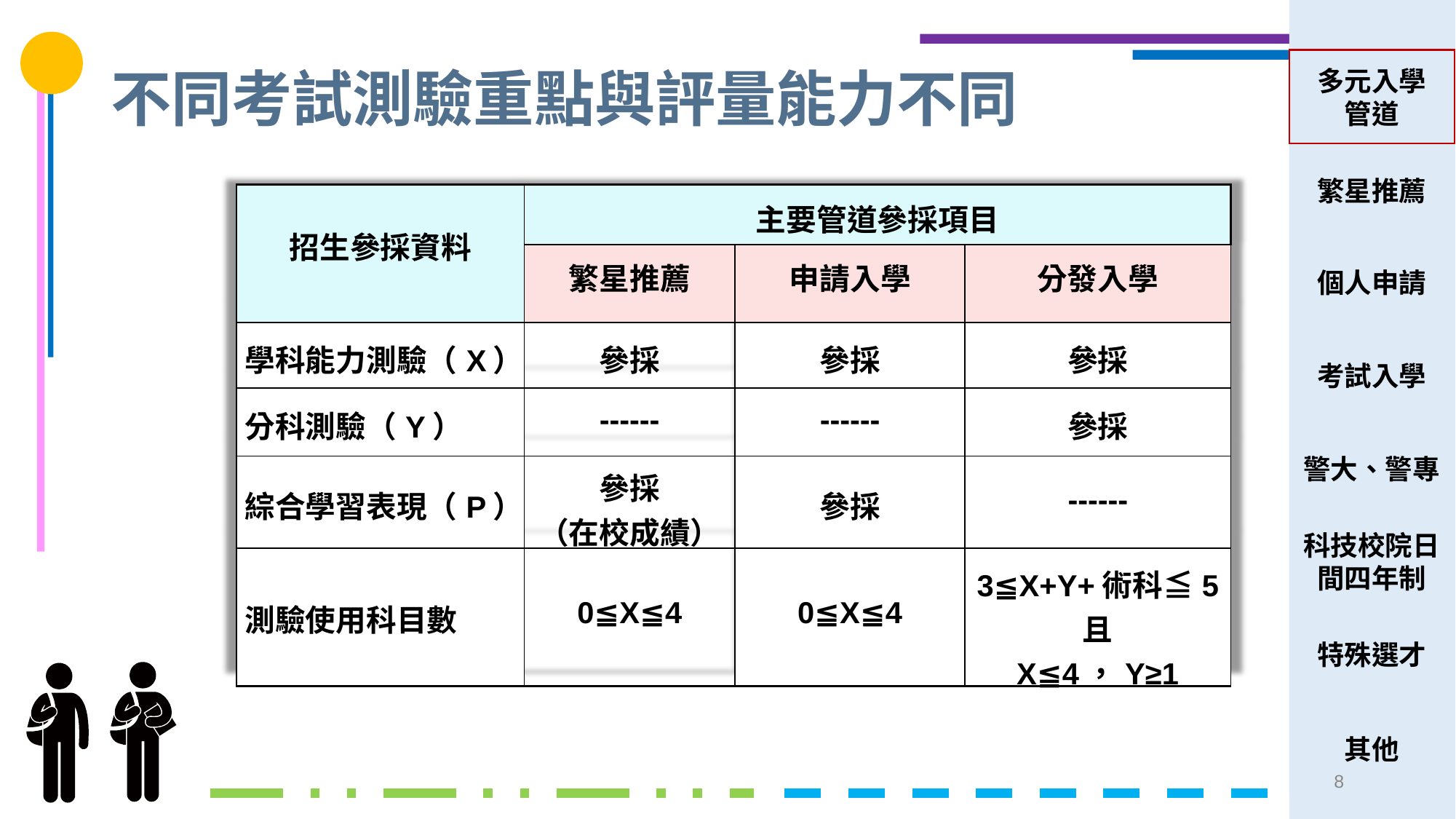

# 不同考試測驗重點與評量能力不同

| 招生參採資料 | 主要管道參採項目 |  |  |
| --- | --- | --- | --- |
|  | 繁星推薦 | 申請入學 | 分發入學 |
| 學科能力測驗（X） | 參採 | 參採 | 參採 |
| 分科測驗（Y） | ------ | ------ | 參採 |
| 綜合學習表現（P） | 參採 （在校成績） | 參採 | ------ |
| 測驗使用科目數 | 0≦X≦4 | 0≦X≦4 | 3≦X+Y+術科≦5 且 X≦4，Y≥1 |
8